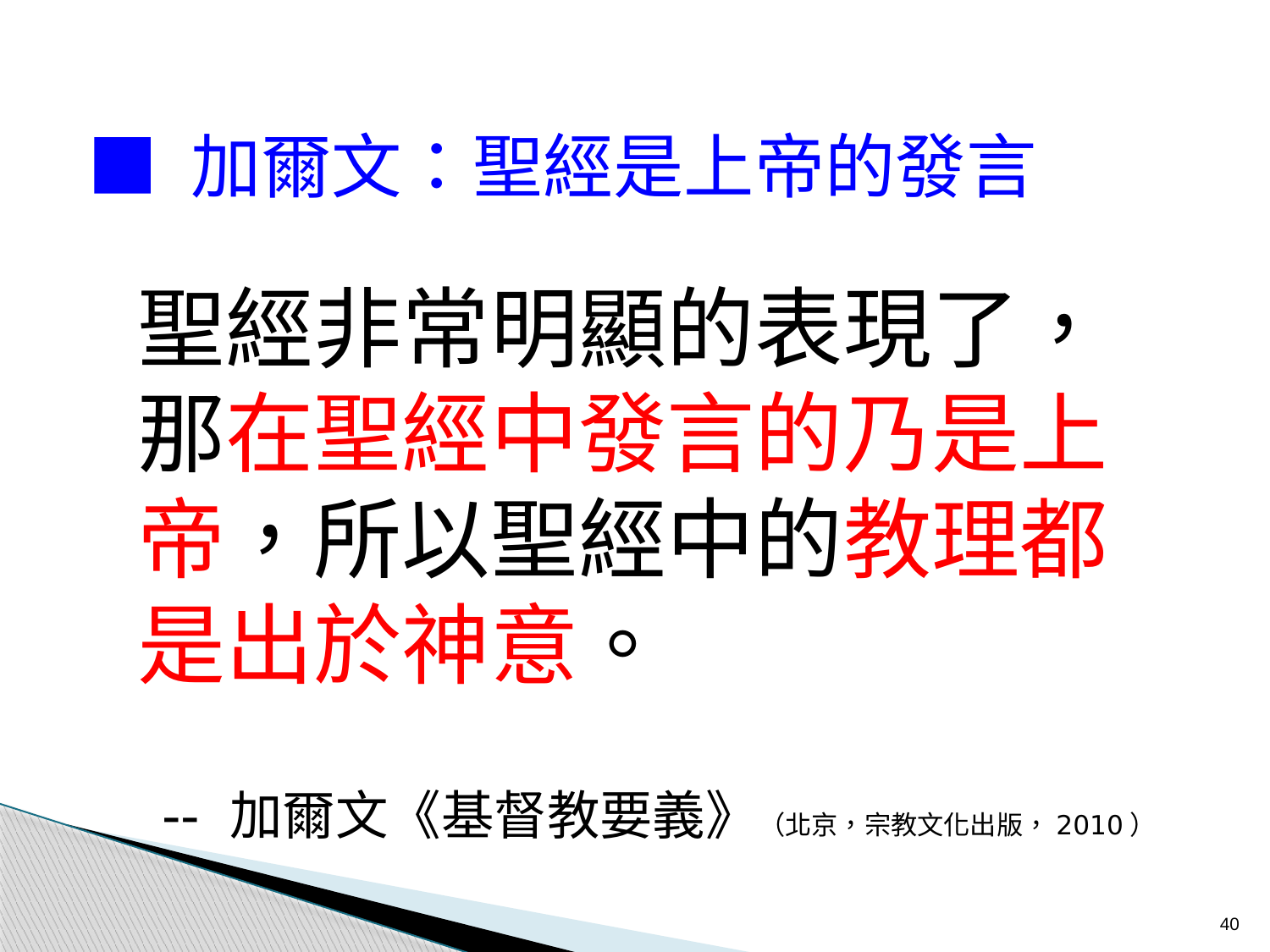

■ 加爾文：聖經是上帝的發言
聖經非常明顯的表現了，那在聖經中發言的乃是上帝，所以聖經中的教理都是出於神意。
-- 加爾文《基督教要義》（北京，宗教文化出版，2010）
40